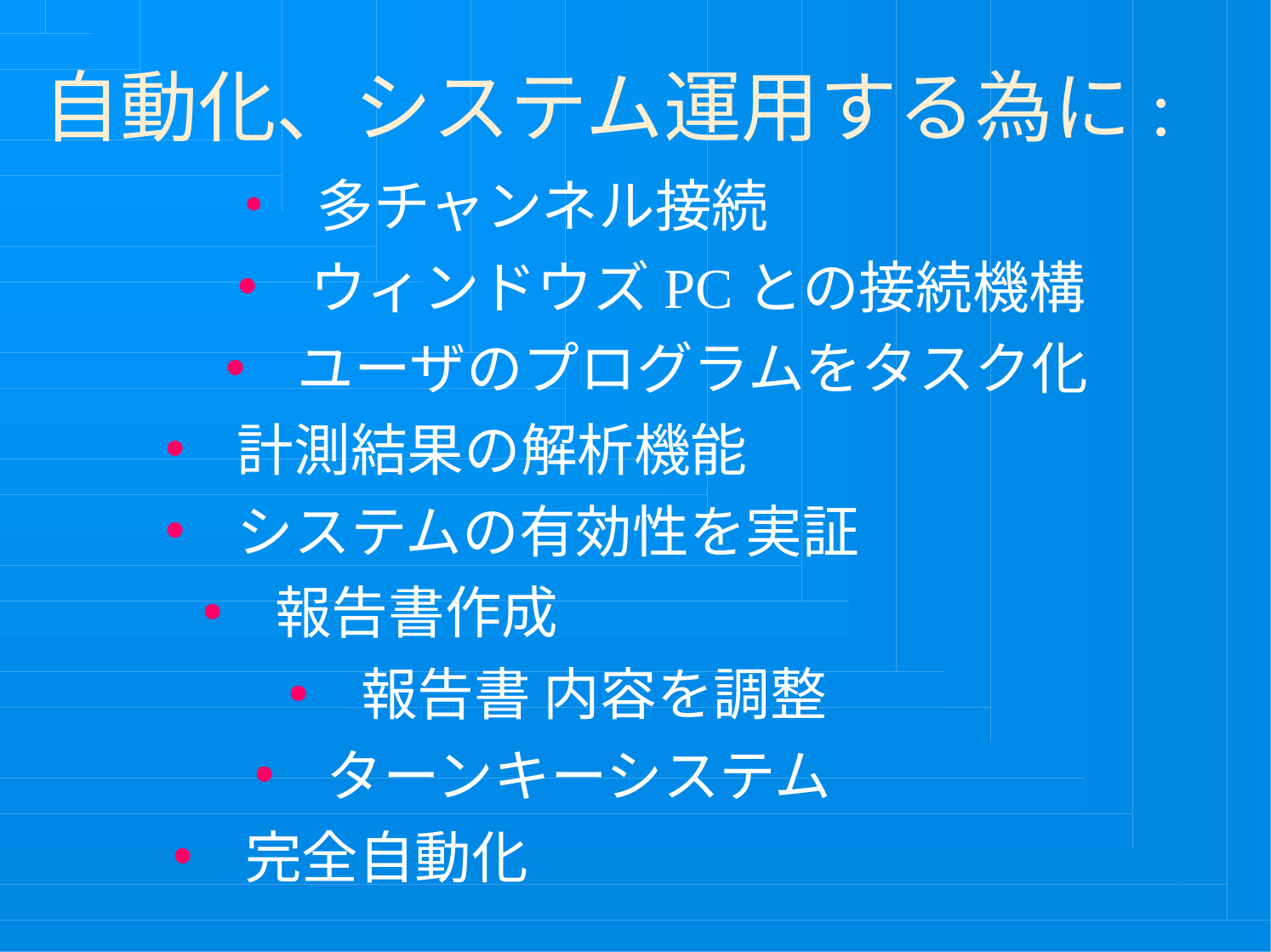

# 自動化、システム運用する為に:

多チャンネル接続
ウィンドウズPCとの接続機構
ユーザのプログラムをタスク化
計測結果の解析機能
システムの有効性を実証
報告書作成
報告書 内容を調整
ターンキーシステム
完全自動化